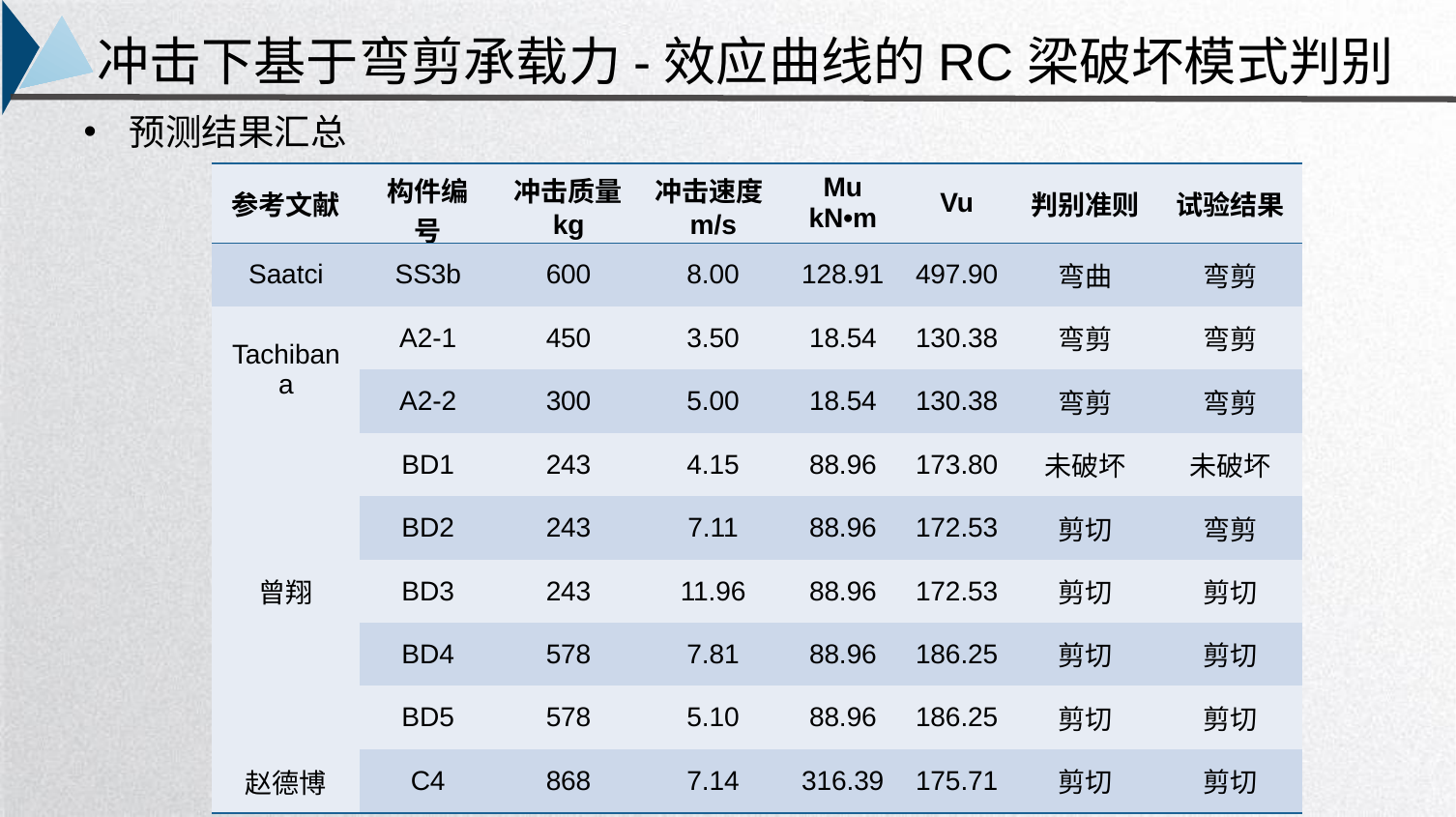

冲击下基于弯剪承载力-效应曲线的RC梁破坏模式判别

预测结果汇总
| 参考文献 | 构件编号 | 冲击质量 kg | 冲击速度m/s | Mu kN•m | Vu | 判别准则 | 试验结果 |
| --- | --- | --- | --- | --- | --- | --- | --- |
| Saatci | SS3b | 600 | 8.00 | 128.91 | 497.90 | 弯曲 | 弯剪 |
| Tachibana | A2-1 | 450 | 3.50 | 18.54 | 130.38 | 弯剪 | 弯剪 |
|  | A2-2 | 300 | 5.00 | 18.54 | 130.38 | 弯剪 | 弯剪 |
| 曾翔 | BD1 | 243 | 4.15 | 88.96 | 173.80 | 未破坏 | 未破坏 |
|  | BD2 | 243 | 7.11 | 88.96 | 172.53 | 剪切 | 弯剪 |
|  | BD3 | 243 | 11.96 | 88.96 | 172.53 | 剪切 | 剪切 |
|  | BD4 | 578 | 7.81 | 88.96 | 186.25 | 剪切 | 剪切 |
|  | BD5 | 578 | 5.10 | 88.96 | 186.25 | 剪切 | 剪切 |
|  | C4 | 868 | 7.14 | 316.39 | 175.71 | 剪切 | 剪切 |
| 赵德博 |  |  |  |  |  |  |  |